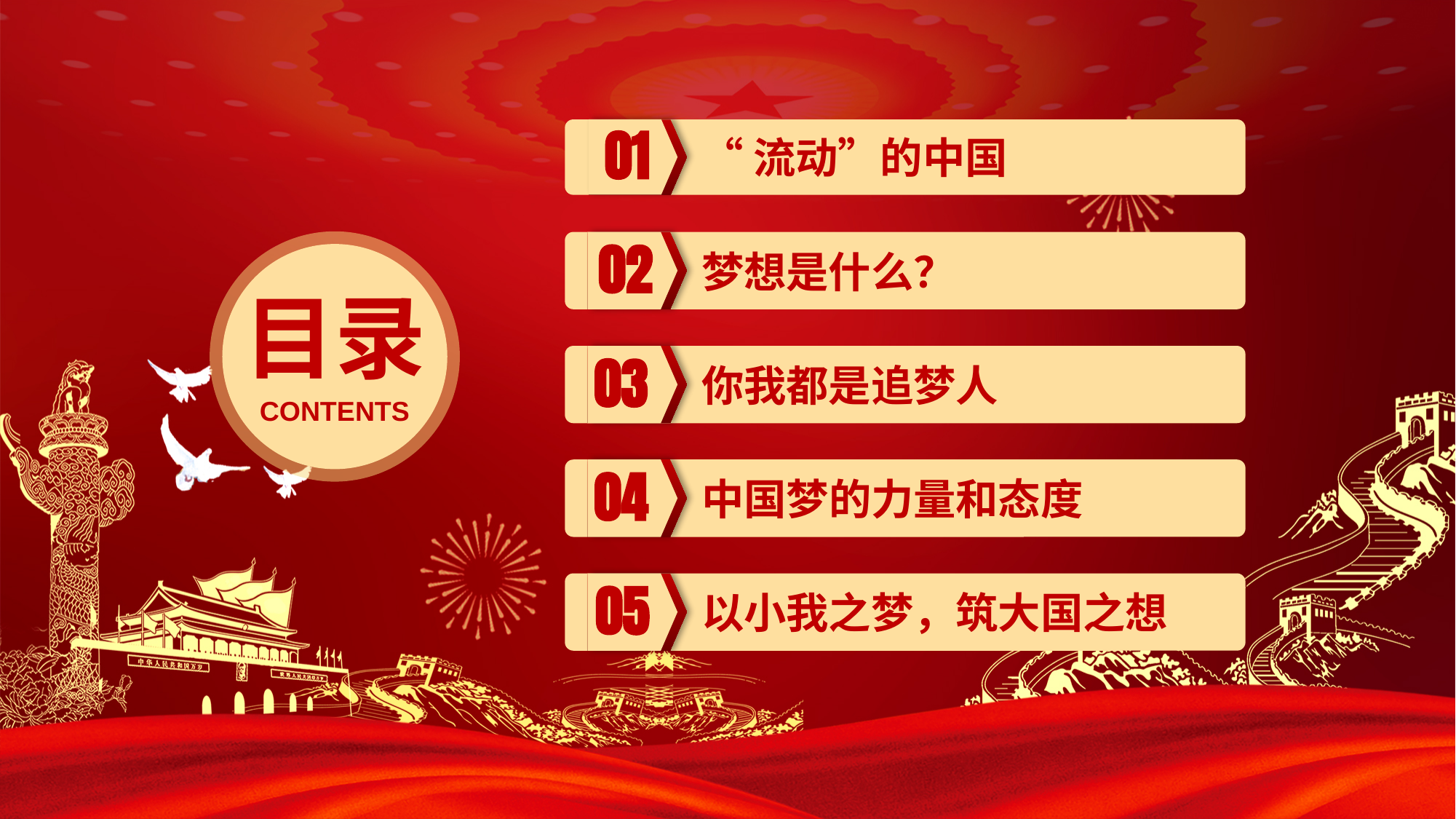

01

“流动”的中国

目录
CONTENTS

02
梦想是什么？

03

你我都是追梦人

04

中国梦的力量和态度

05

以小我之梦，筑大国之想